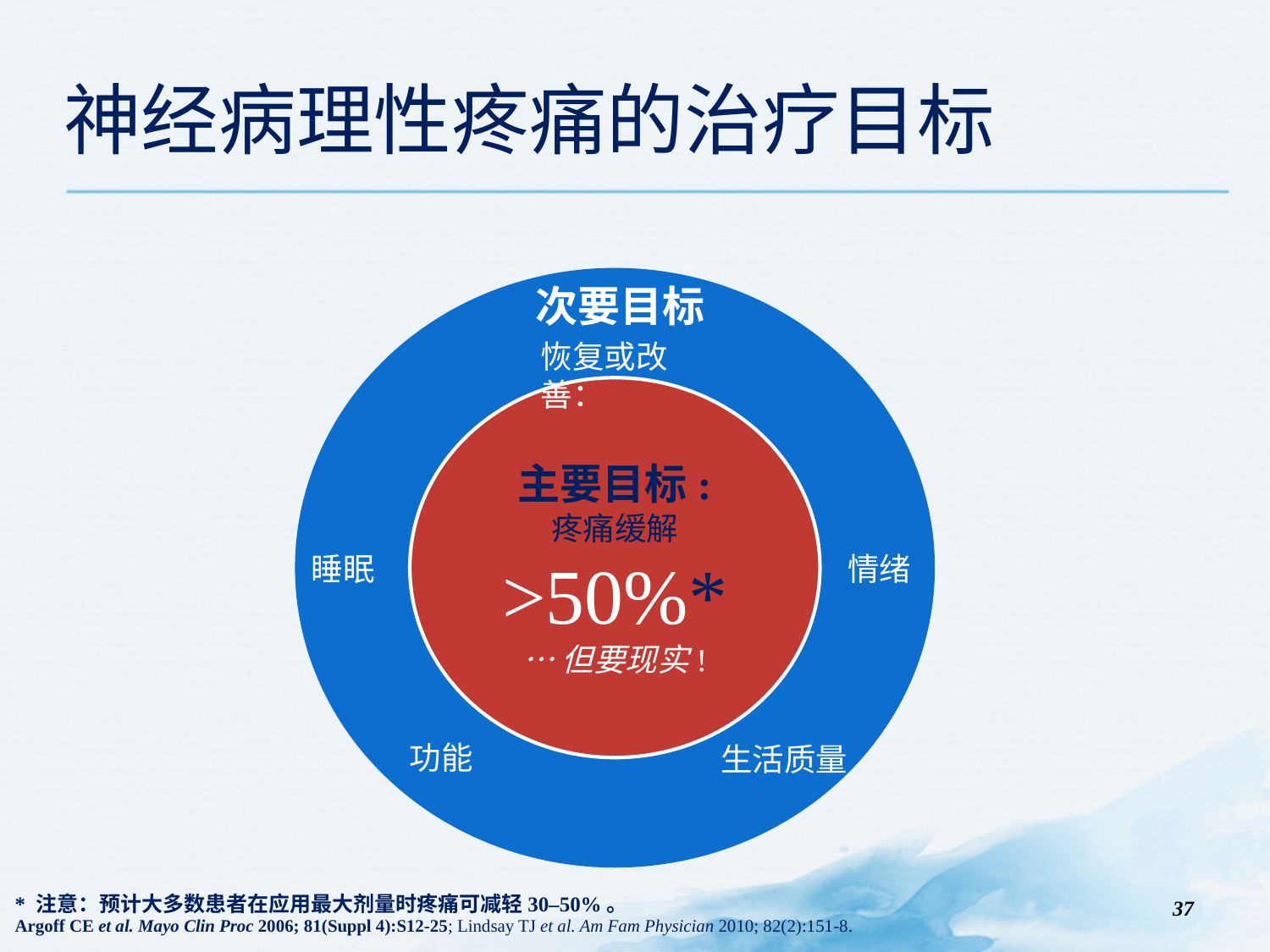

神经病理性疼痛的治疗目标
次要目标

恢复或改善：
主要目标:
疼痛缓解
>50%*
…但要现实!
睡眠
情绪
功能
生活质量

* 注意：预计大多数患者在应用最大剂量时疼痛可减轻30–50%。
Argoff CE et al. Mayo Clin Proc 2006; 81(Suppl 4):S12-25; Lindsay TJ et al. Am Fam Physician 2010; 82(2):151-8.
37